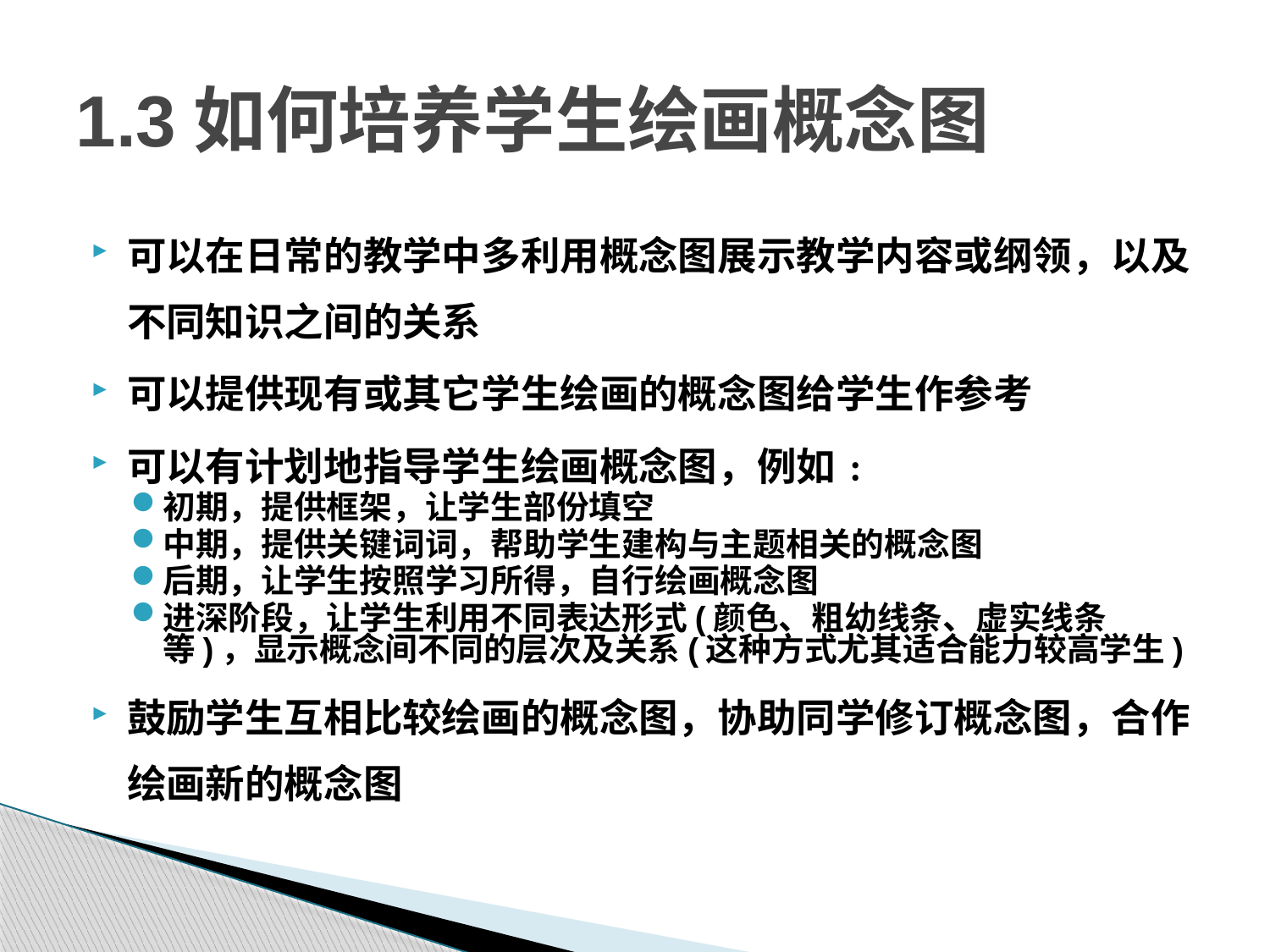

# 1.3如何培养学生绘画概念图
可以在日常的教学中多利用概念图展示教学内容或纲领，以及不同知识之间的关系
可以提供现有或其它学生绘画的概念图给学生作参考
可以有计划地指导学生绘画概念图，例如﹕
初期，提供框架，让学生部份填空
中期，提供关键词词，帮助学生建构与主题相关的概念图
后期，让学生按照学习所得，自行绘画概念图
进深阶段，让学生利用不同表达形式(颜色、粗幼线条、虚实线条等)，显示概念间不同的层次及关系(这种方式尤其适合能力较高学生)
鼓励学生互相比较绘画的概念图，协助同学修订概念图，合作绘画新的概念图